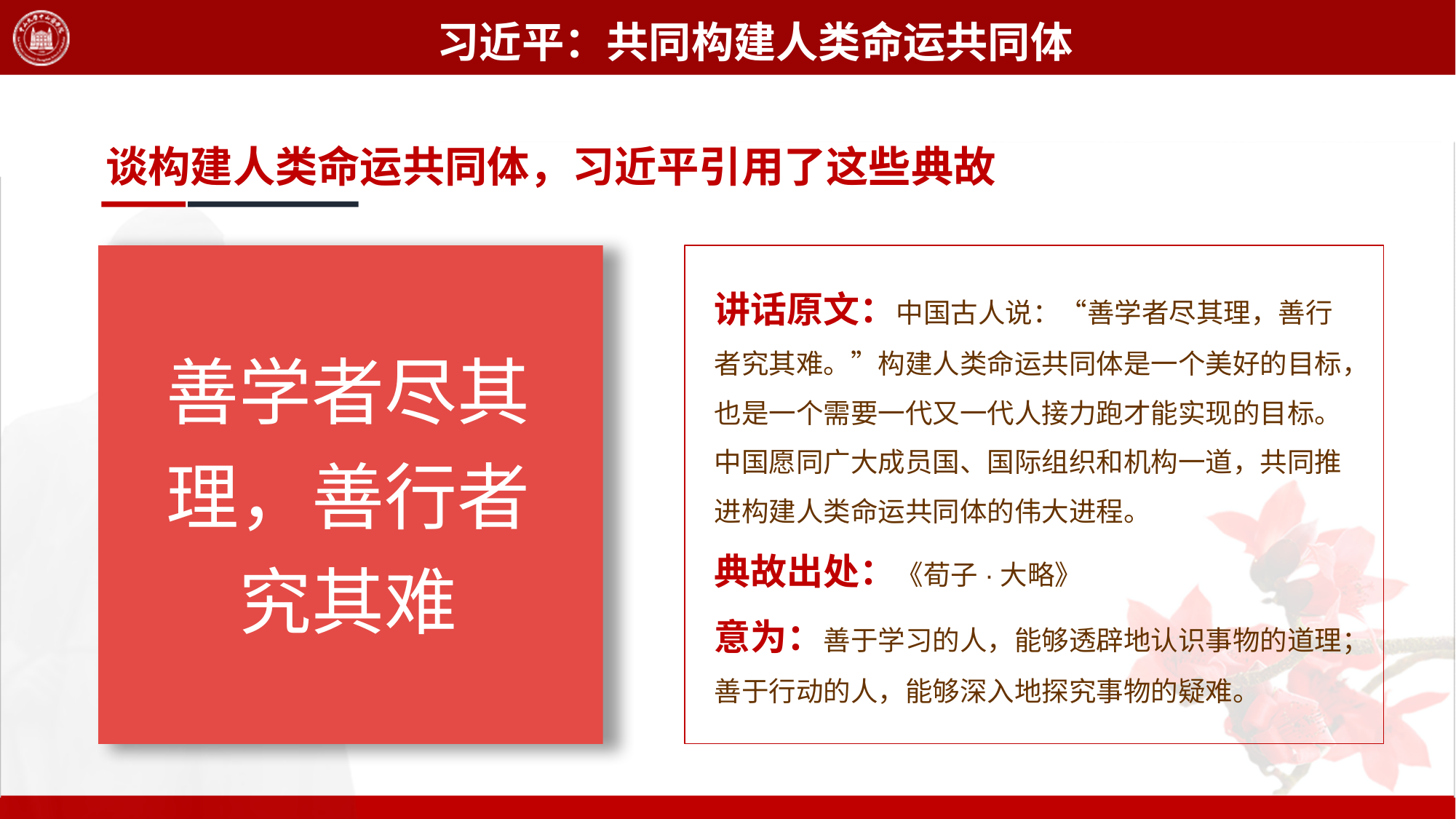

习近平：共同构建人类命运共同体
谈构建人类命运共同体，习近平引用了这些典故

讲话原文：中国古人说：“善学者尽其理，善行者究其难。”构建人类命运共同体是一个美好的目标，也是一个需要一代又一代人接力跑才能实现的目标。中国愿同广大成员国、国际组织和机构一道，共同推进构建人类命运共同体的伟大进程。
典故出处：《荀子·大略》
意为：善于学习的人，能够透辟地认识事物的道理；善于行动的人，能够深入地探究事物的疑难。

善学者尽其理，善行者究其难